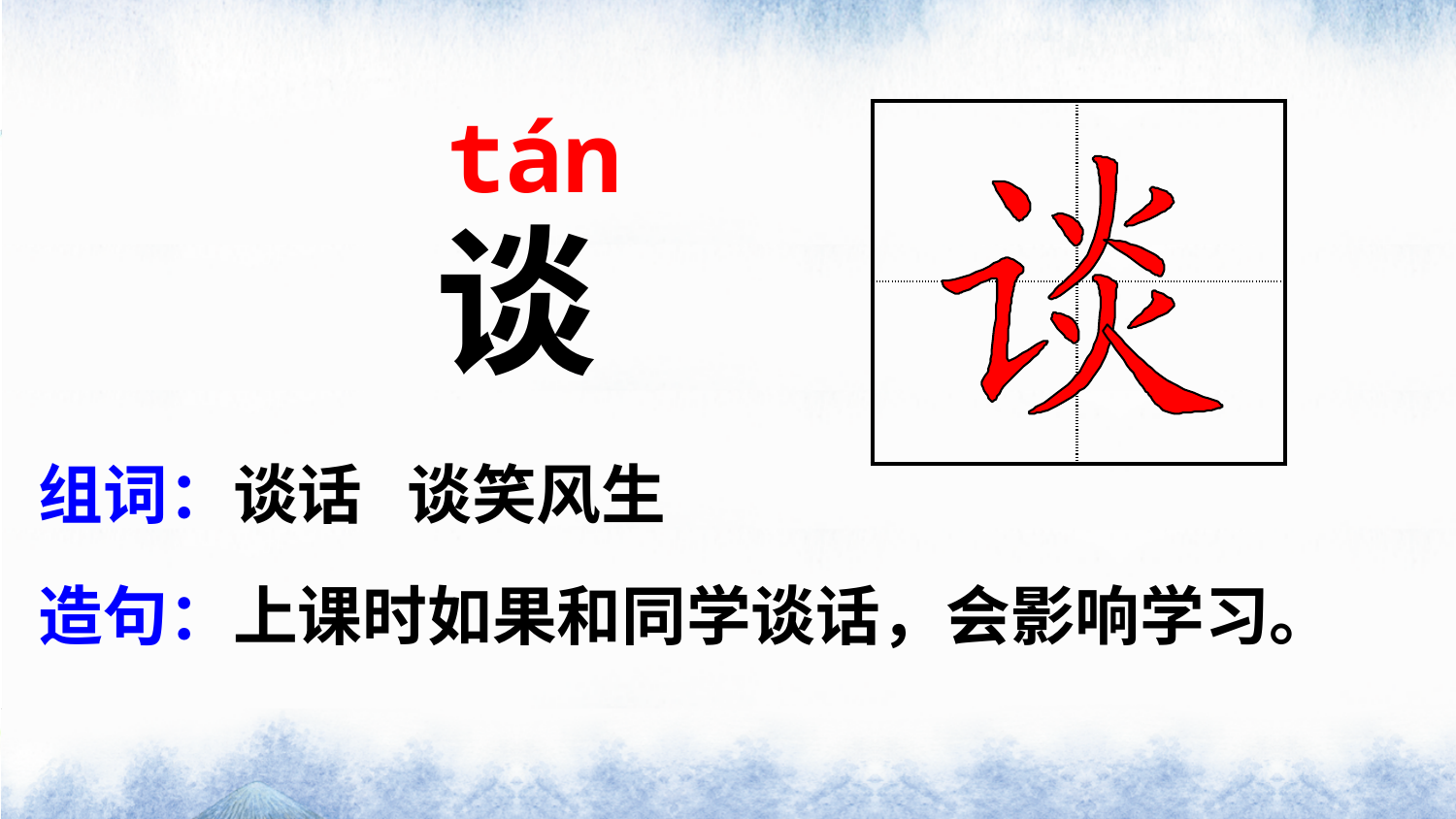

tán
|  |  |
| --- | --- |
|  |  |

谈

组词：谈话   谈笑风生
造句：上课时如果和同学谈话，会影响学习。